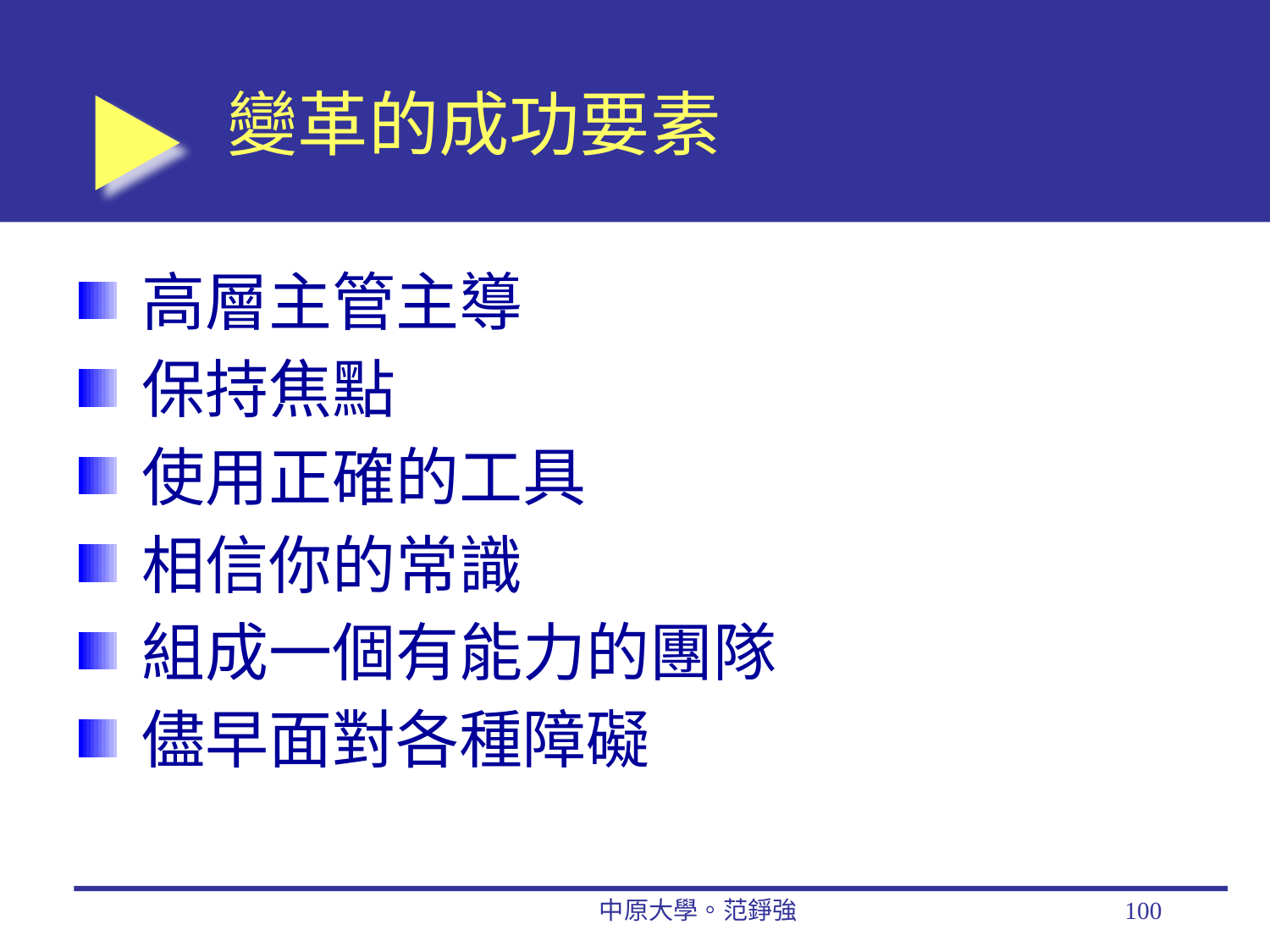

# 變革的成功要素
高層主管主導
保持焦點
使用正確的工具
相信你的常識
組成一個有能力的團隊
儘早面對各種障礙
中原大學。范錚強
100